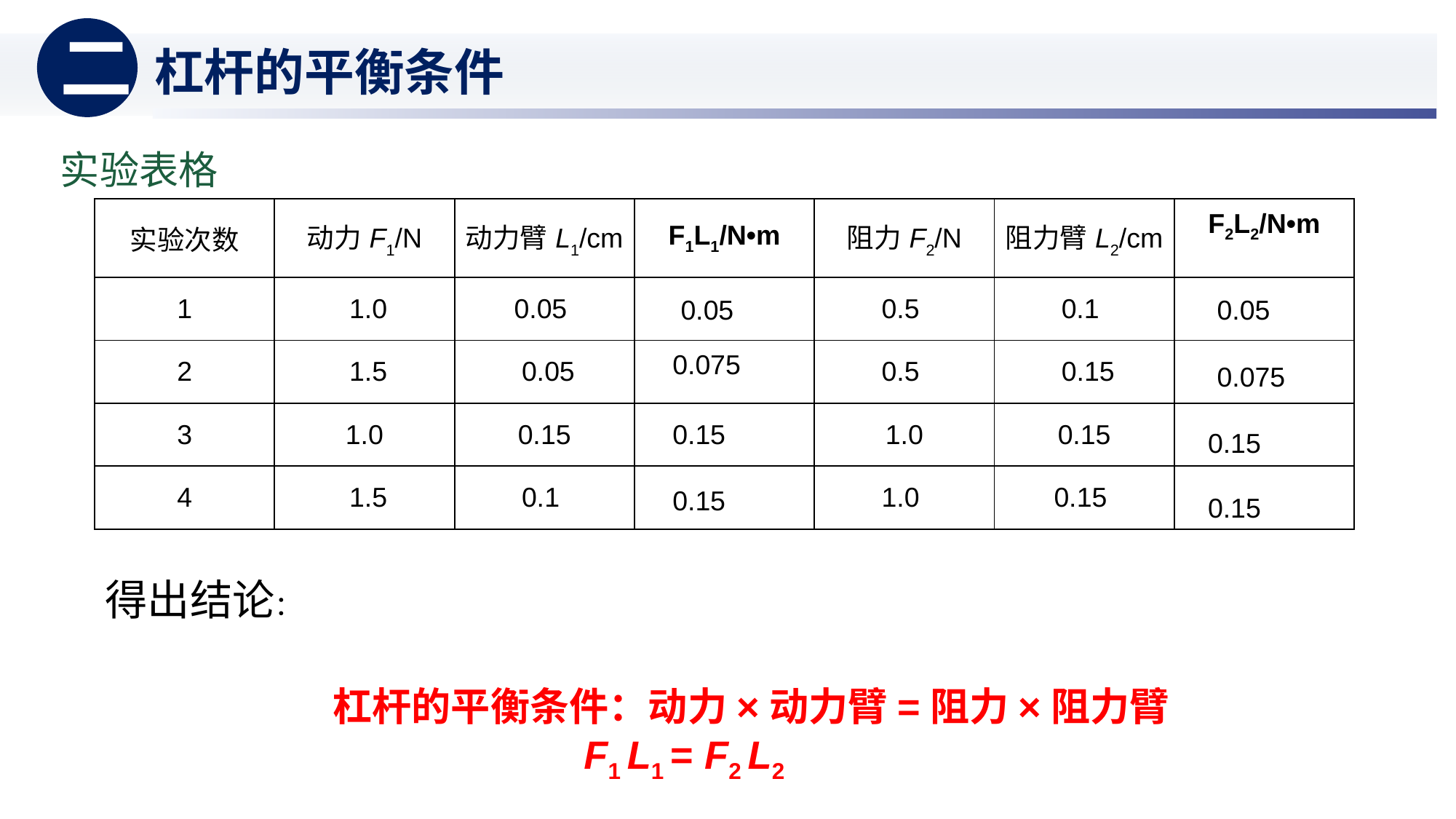

二

杠杆的平衡条件

实验表格
| 实验次数 | 动力F1/N | 动力臂L1/cm | F1L1/N•m | 阻力F2/N | 阻力臂L2/cm | F2L2/N•m |
| --- | --- | --- | --- | --- | --- | --- |
| 1 | 1.0 | 0.05 |  | 0.5 | 0.1 |  |
| 2 | 1.5 | 0.05 |  | 0.5 | 0.15 |  |
| 3 | 1.0 | 0.15 |  | 1.0 | 0.15 |  |
| 4 | 1.5 | 0.1 |  | 1.0 | 0.15 |  |
0.05
0.05
0.075
0.075
0.15
0.15
0.15
0.15
得出结论：
杠杆的平衡条件：动力×动力臂=阻力×阻力臂
                       F1 L1 = F2 L2